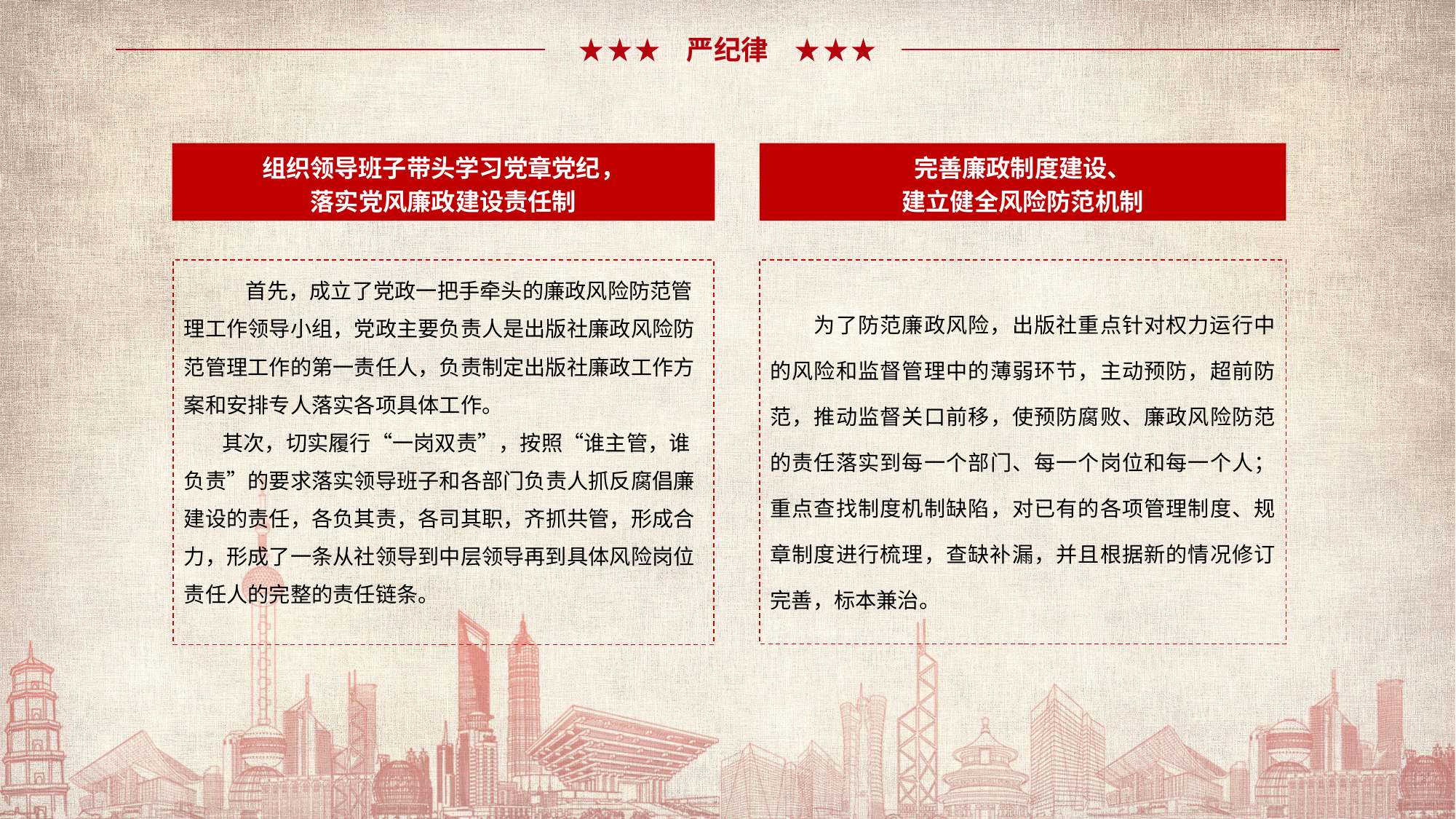

严纪律

组织领导班子带头学习党章党纪，
落实党风廉政建设责任制
完善廉政制度建设、
建立健全风险防范机制
            首先，成立了党政一把手牵头的廉政风险防范管理工作领导小组，党政主要负责人是出版社廉政风险防范管理工作的第一责任人，负责制定出版社廉政工作方案和安排专人落实各项具体工作。
       其次，切实履行“一岗双责”，按照“谁主管，谁负责”的要求落实领导班子和各部门负责人抓反腐倡廉建设的责任，各负其责，各司其职，齐抓共管，形成合力，形成了一条从社领导到中层领导再到具体风险岗位责任人的完整的责任链条。

       为了防范廉政风险，出版社重点针对权力运行中的风险和监督管理中的薄弱环节，主动预防，超前防范，推动监督关口前移，使预防腐败、廉政风险防范的责任落实到每一个部门、每一个岗位和每一个人；重点查找制度机制缺陷，对已有的各项管理制度、规章制度进行梳理，查缺补漏，并且根据新的情况修订完善，标本兼治。